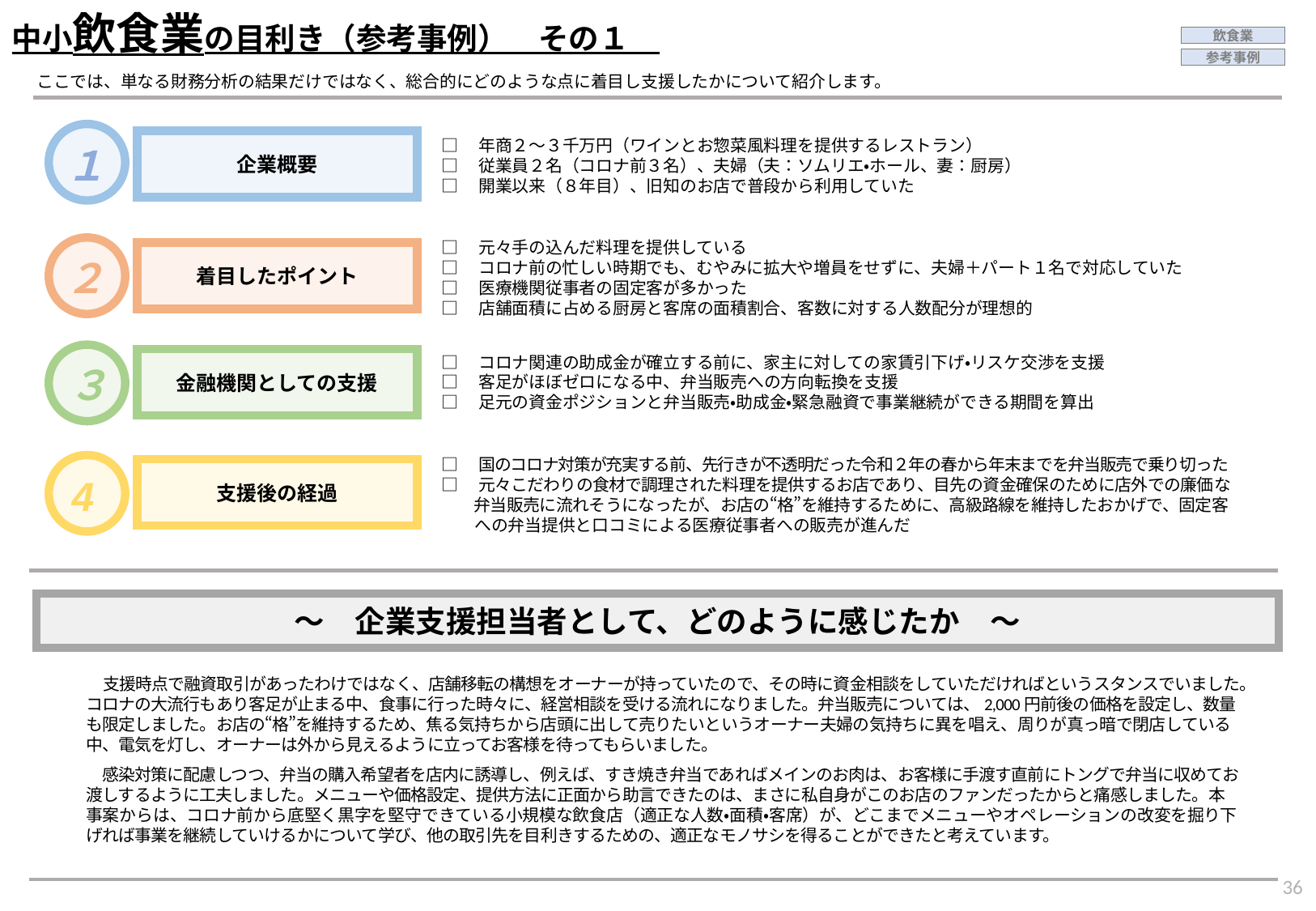

中小飲食業の目利き（参考事例）　その１
飲食業
参考事例
ここでは、単なる財務分析の結果だけではなく、総合的にどのような点に着目し支援したかについて紹介します。

１
企業概要
□　年商２～３千万円（ワインとお惣菜風料理を提供するレストラン）
□　従業員２名（コロナ前３名）、夫婦（夫：ソムリエ・ホール、妻：厨房）
□　開業以来（８年目）、旧知のお店で普段から利用していた
□　元々手の込んだ料理を提供している
□　コロナ前の忙しい時期でも、むやみに拡大や増員をせずに、夫婦＋パート１名で対応していた
□　医療機関従事者の固定客が多かった
□　店舗面積に占める厨房と客席の面積割合、客数に対する人数配分が理想的

着目したポイント
２

□　コロナ関連の助成金が確立する前に、家主に対しての家賃引下げ・リスケ交渉を支援
□　客足がほぼゼロになる中、弁当販売への方向転換を支援
□　足元の資金ポジションと弁当販売・助成金・緊急融資で事業継続ができる期間を算出
金融機関としての支援
３
□　国のコロナ対策が充実する前、先行きが不透明だった令和２年の春から年末までを弁当販売で乗り切った
□　元々こだわりの食材で調理された料理を提供するお店であり、目先の資金確保のために店外での廉価な
　　弁当販売に流れそうになったが、お店の“格”を維持するために、高級路線を維持したおかげで、固定客
　　への弁当提供と口コミによる医療従事者への販売が進んだ

支援後の経過
4
～　企業支援担当者として、どのように感じたか　～
　支援時点で融資取引があったわけではなく、店舗移転の構想をオーナーが持っていたので、その時に資金相談をしていただければというスタンスでいました。コロナの大流行もあり客足が止まる中、食事に行った時々に、経営相談を受ける流れになりました。弁当販売については、2,000円前後の価格を設定し、数量も限定しました。お店の“格”を維持するため、焦る気持ちから店頭に出して売りたいというオーナー夫婦の気持ちに異を唱え、周りが真っ暗で閉店している中、電気を灯し、オーナーは外から見えるように立ってお客様を待ってもらいました。
　感染対策に配慮しつつ、弁当の購入希望者を店内に誘導し、例えば、すき焼き弁当であればメインのお肉は、お客様に手渡す直前にトングで弁当に収めてお渡しするように工夫しました。メニューや価格設定、提供方法に正面から助言できたのは、まさに私自身がこのお店のファンだったからと痛感しました。本事案からは、コロナ前から底堅く黒字を堅守できている小規模な飲食店（適正な人数・面積・客席）が、どこまでメニューやオペレーションの改変を掘り下げれば事業を継続していけるかについて学び、他の取引先を目利きするための、適正なモノサシを得ることができたと考えています。
36